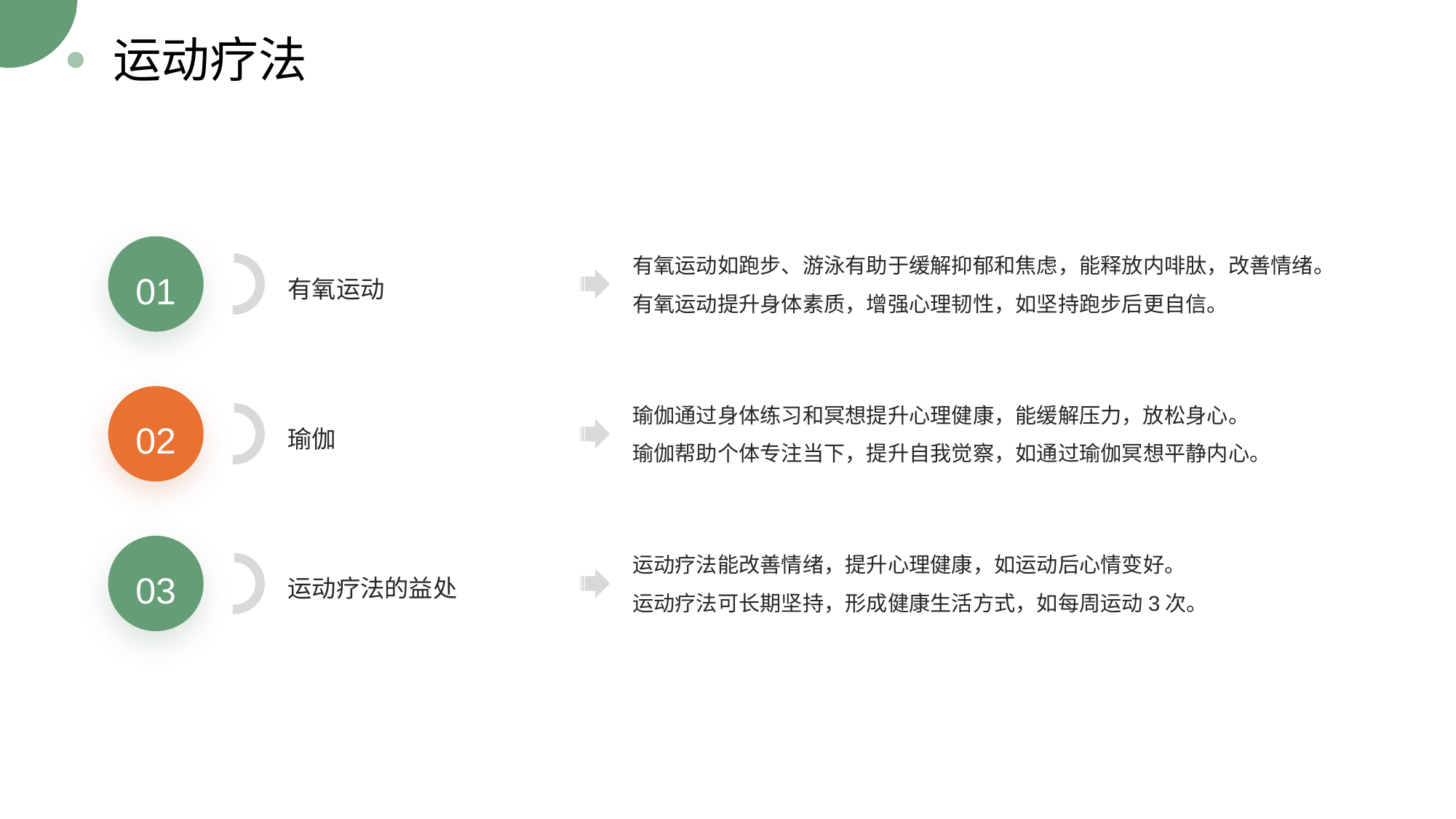

运动疗法

有氧运动如跑步、游泳有助于缓解抑郁和焦虑，能释放内啡肽，改善情绪。
有氧运动提升身体素质，增强心理韧性，如坚持跑步后更自信。

有氧运动

01

瑜伽通过身体练习和冥想提升心理健康，能缓解压力，放松身心。
瑜伽帮助个体专注当下，提升自我觉察，如通过瑜伽冥想平静内心。

瑜伽

02

运动疗法能改善情绪，提升心理健康，如运动后心情变好。
运动疗法可长期坚持，形成健康生活方式，如每周运动3次。

运动疗法的益处

03